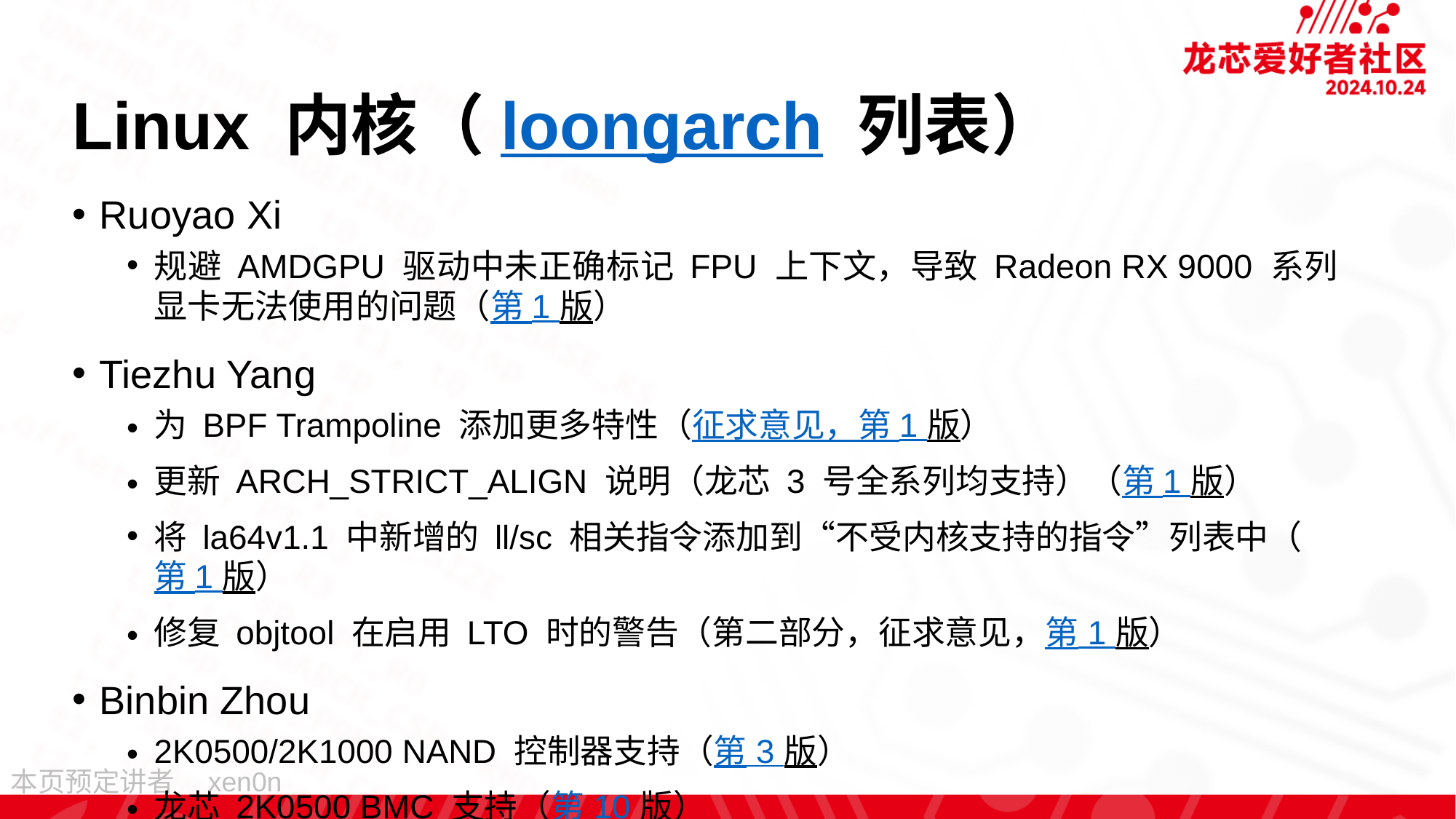

# Linux 内核（loongarch 列表）
Ruoyao Xi
规避 AMDGPU 驱动中未正确标记 FPU 上下文，导致 Radeon RX 9000 系列显卡无法使用的问题（第 1 版）
Tiezhu Yang
为 BPF Trampoline 添加更多特性（征求意见，第 1 版）
更新 ARCH_STRICT_ALIGN 说明（龙芯 3 号全系列均支持）（第 1 版）
将 la64v1.1 中新增的 ll/sc 相关指令添加到“不受内核支持的指令”列表中（第 1 版）
修复 objtool 在启用 LTO 时的警告（第二部分，征求意见，第 1 版）
Binbin Zhou
2K0500/2K1000 NAND 控制器支持（第 3 版）
龙芯 2K0500 BMC 支持（第 10 版）
xen0n